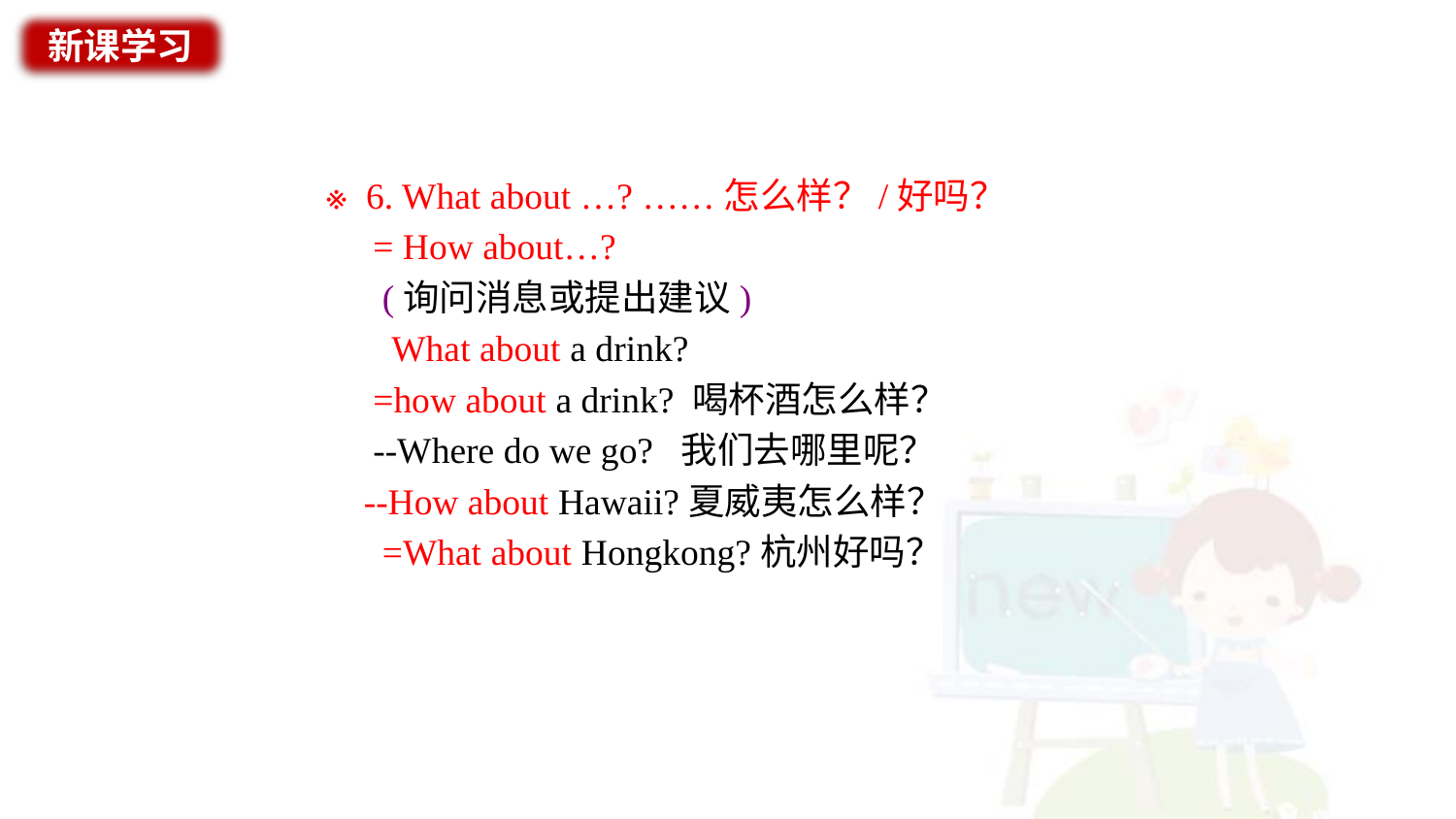

新课学习
※  6. What about …? ……怎么样？/好吗？
     = How about…?
      (询问消息或提出建议)
       What about a drink?
     =how about a drink? 喝杯酒怎么样？
     --Where do we go?  我们去哪里呢？
    --How about Hawaii?夏威夷怎么样？
      =What about Hongkong?杭州好吗？